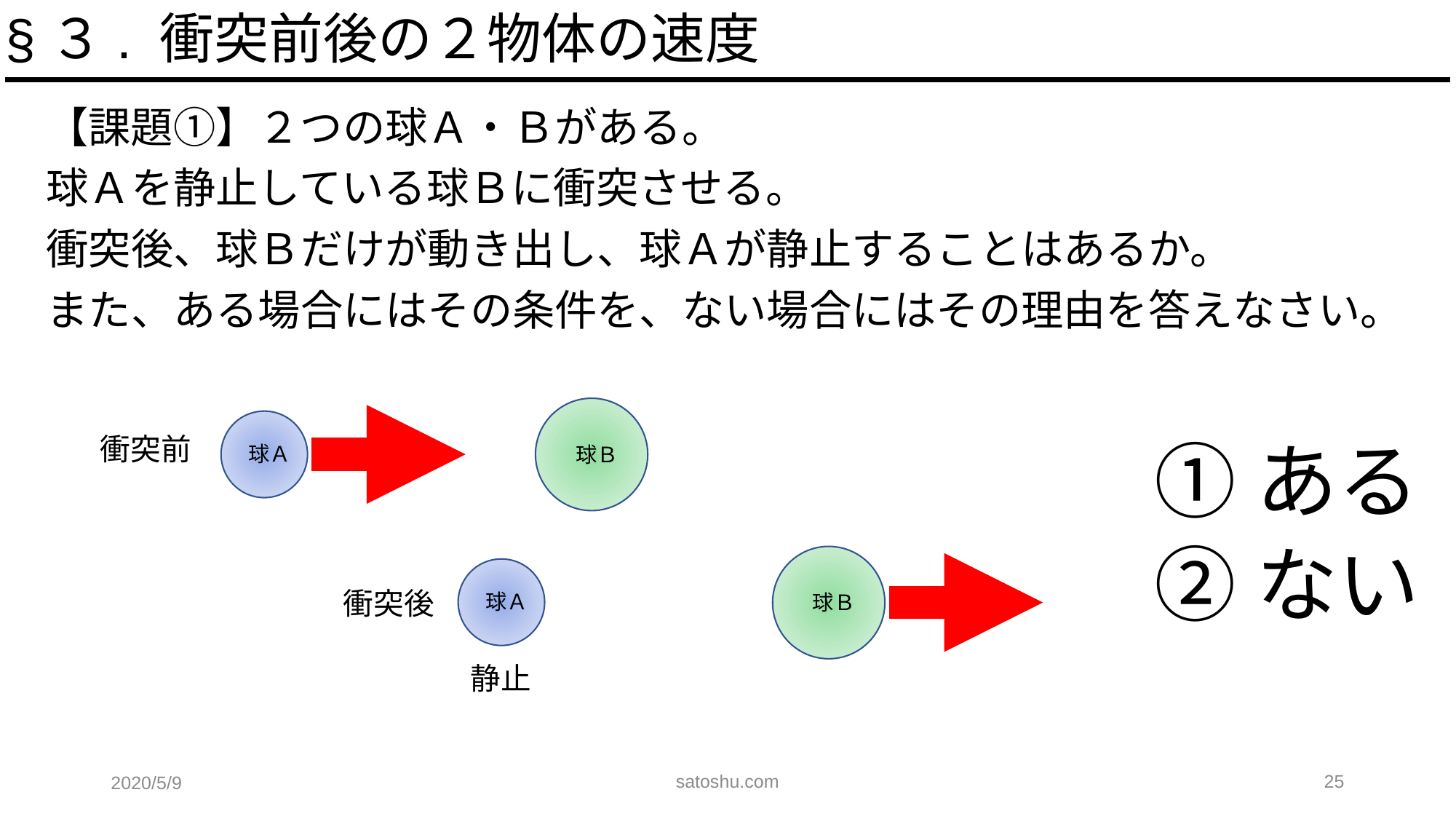

§３. 衝突前後の２物体の速度
【課題①】２つの球Ａ・Ｂがある。
球Ａを静止している球Ｂに衝突させる。
衝突後、球Ｂだけが動き出し、球Ａが静止することはあるか。
また、ある場合にはその条件を、ない場合にはその理由を答えなさい。

衝突前
球Ａ
球Ｂ

衝突後
球Ａ
球Ｂ
静止
①ある
②ない
satoshu.com
25
2020/5/9